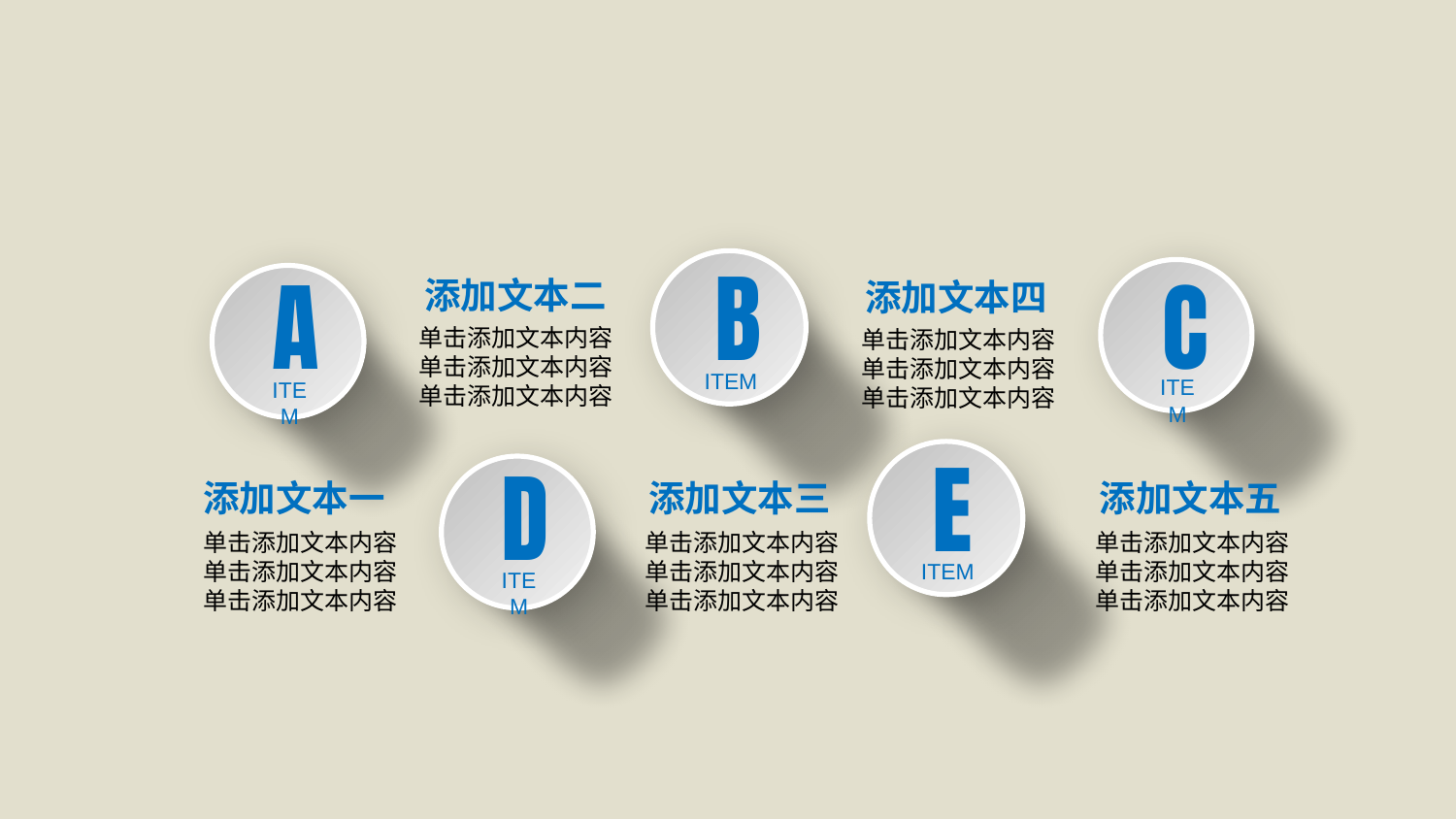

B
ITEM

A
ITEM

C
ITEM

添加文本二
添加文本四
单击添加文本内容
单击添加文本内容
单击添加文本内容
单击添加文本内容
单击添加文本内容
单击添加文本内容

E
ITEM

D
ITEM
添加文本一
添加文本三
添加文本五
单击添加文本内容
单击添加文本内容
单击添加文本内容

单击添加文本内容
单击添加文本内容
单击添加文本内容
单击添加文本内容
单击添加文本内容
单击添加文本内容